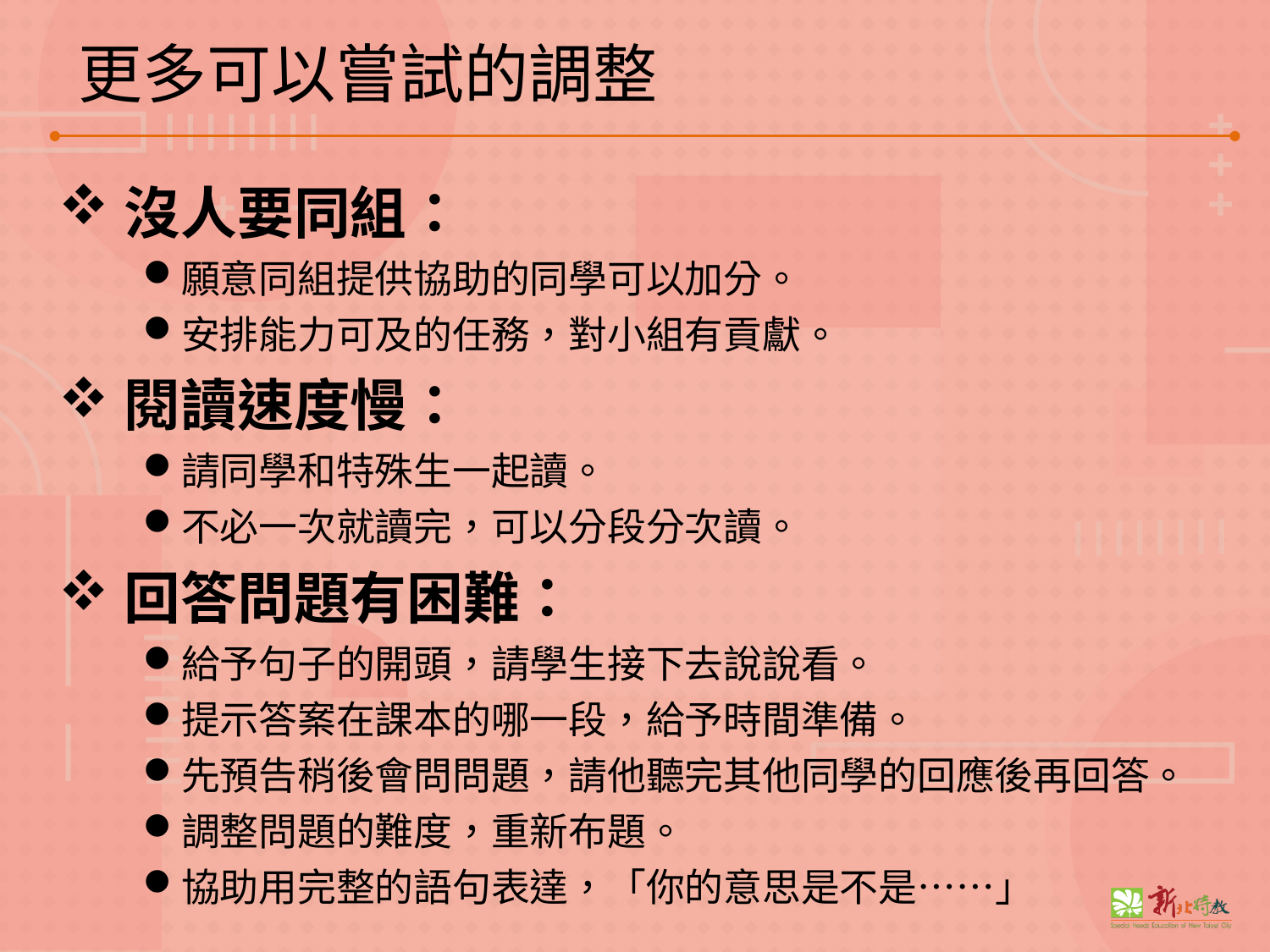

# 更多可以嘗試的調整
沒人要同組：
願意同組提供協助的同學可以加分。
安排能力可及的任務，對小組有貢獻。
閱讀速度慢：
請同學和特殊生一起讀。
不必一次就讀完，可以分段分次讀。
回答問題有困難：
給予句子的開頭，請學生接下去說說看。
提示答案在課本的哪一段，給予時間準備。
先預告稍後會問問題，請他聽完其他同學的回應後再回答。
調整問題的難度，重新布題。
協助用完整的語句表達，「你的意思是不是……」